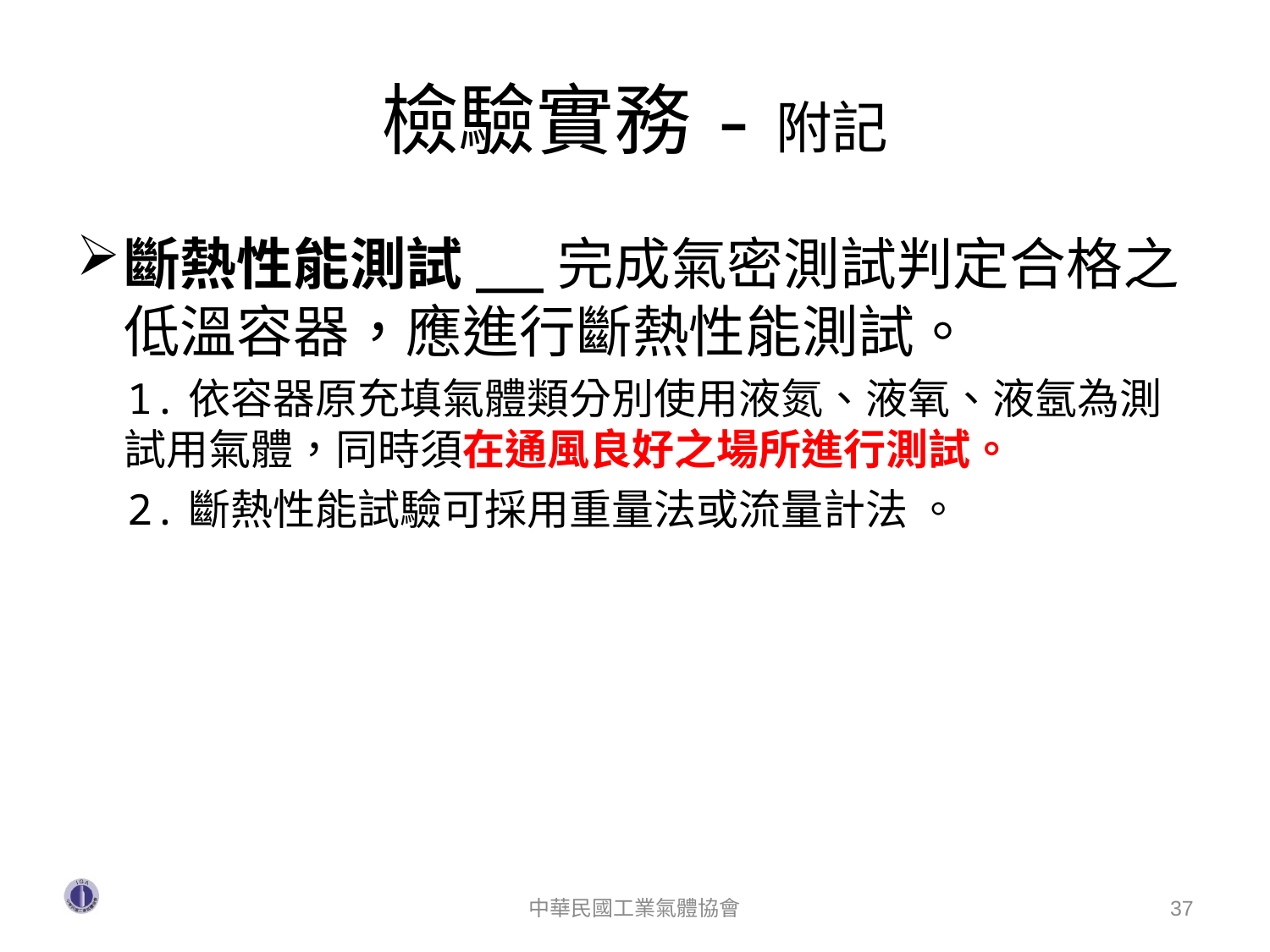

# 檢驗實務-附記
斷熱性能測試__完成氣密測試判定合格之低溫容器，應進行斷熱性能測試。
  1.依容器原充填氣體類分別使用液氮、液氧、液氬為測試用氣體，同時須在通風良好之場所進行測試。
  2.斷熱性能試驗可採用重量法或流量計法 。

中華民國工業氣體協會
37